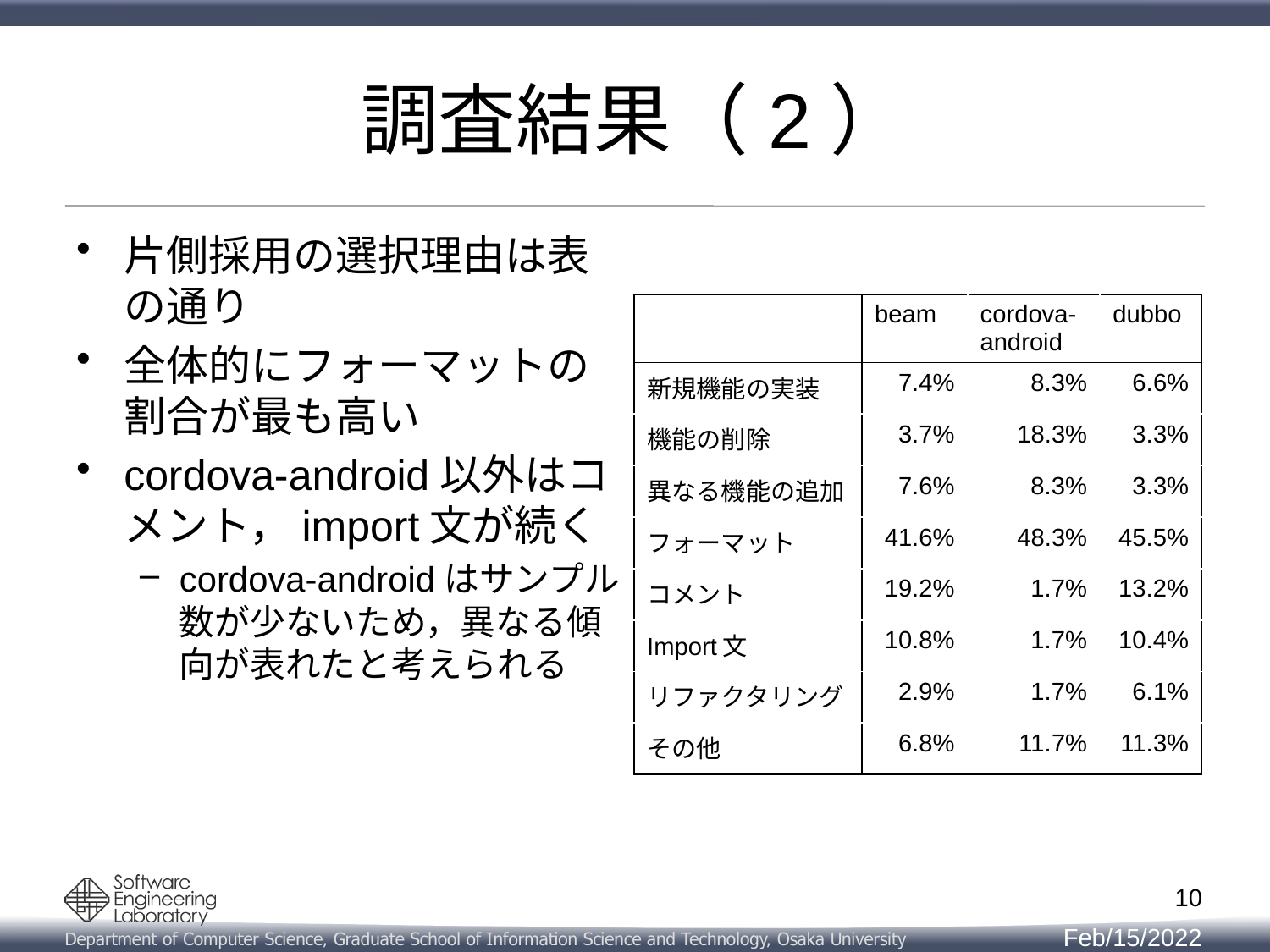

# 調査結果（2）
片側採用の選択理由は表の通り
全体的にフォーマットの割合が最も高い
cordova-android以外はコメント，import文が続く
cordova-androidはサンプル数が少ないため，異なる傾向が表れたと考えられる
|  | beam | cordova-android | dubbo |
| --- | --- | --- | --- |
| 新規機能の実装 | 7.4% | 8.3% | 6.6% |
| 機能の削除 | 3.7% | 18.3% | 3.3% |
| 異なる機能の追加 | 7.6% | 8.3% | 3.3% |
| フォーマット | 41.6% | 48.3% | 45.5% |
| コメント | 19.2% | 1.7% | 13.2% |
| Import文 | 10.8% | 1.7% | 10.4% |
| リファクタリング | 2.9% | 1.7% | 6.1% |
| その他 | 6.8% | 11.7% | 11.3% |
10
Feb/15/2022